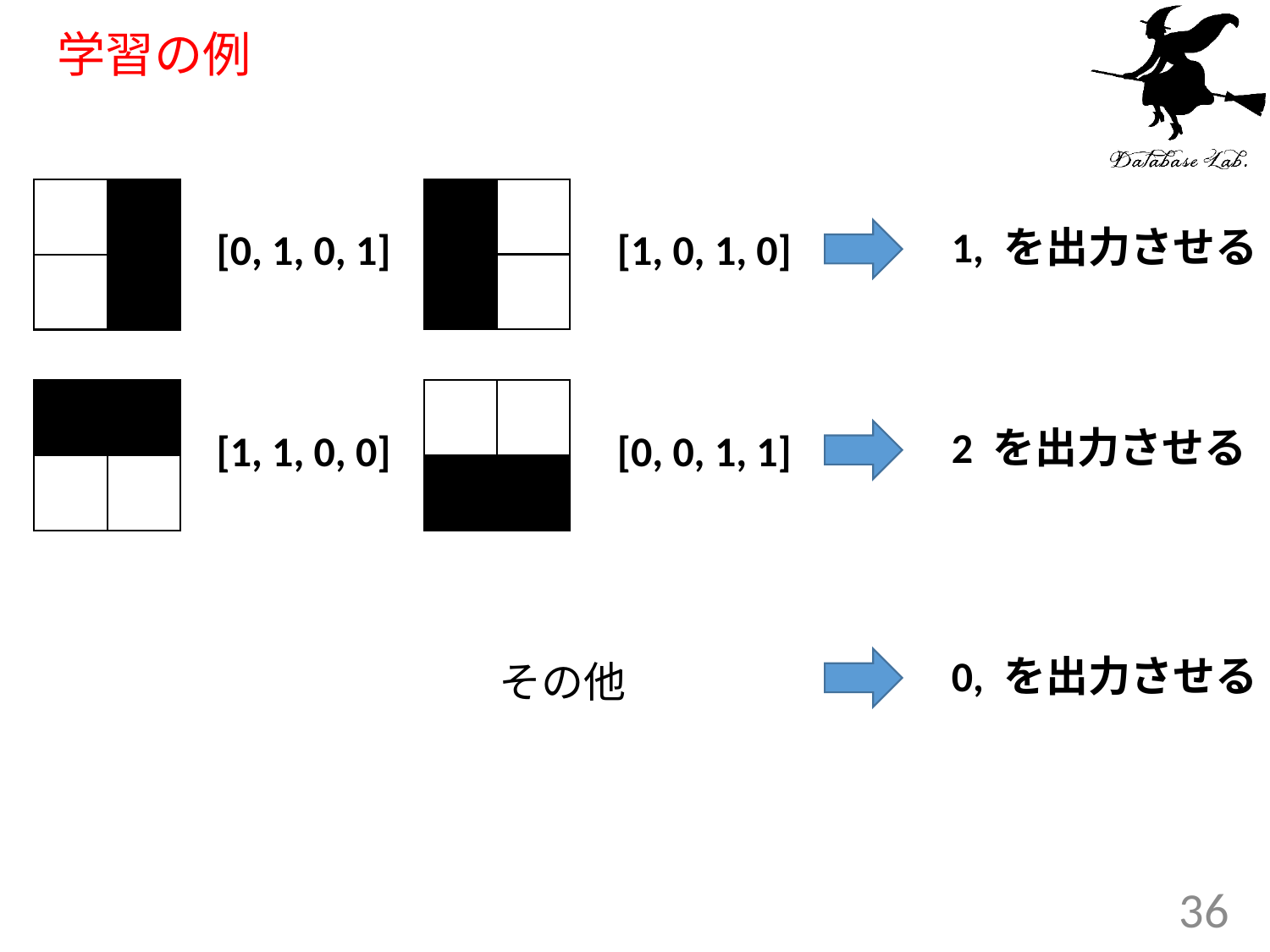

# 学習の例

1, を出力させる
[0, 1, 0, 1]
[1, 0, 1, 0]

2 を出力させる
[1, 1, 0, 0]
[0, 0, 1, 1]

0, を出力させる

その他
36